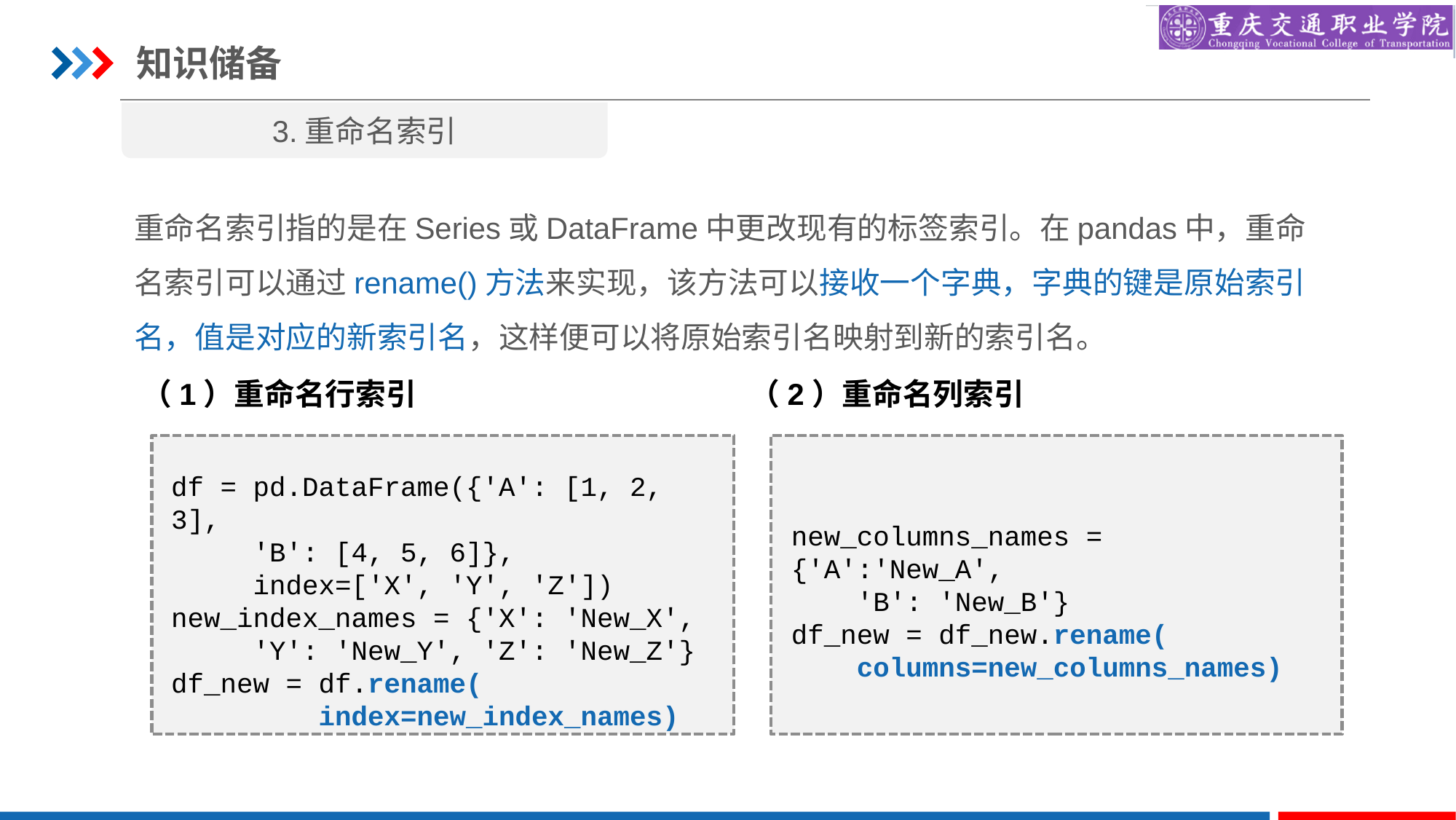

知识储备

3.重命名索引
重命名索引指的是在Series或DataFrame中更改现有的标签索引。在pandas中，重命名索引可以通过rename()方法来实现，该方法可以接收一个字典，字典的键是原始索引名，值是对应的新索引名，这样便可以将原始索引名映射到新的索引名。
（1）重命名行索引
（2）重命名列索引

df = pd.DataFrame({'A': [1, 2, 3],
     'B': [4, 5, 6]},
     index=['X', 'Y', 'Z'])
new_index_names = {'X': 'New_X',
     'Y': 'New_Y', 'Z': 'New_Z'}
df_new = df.rename(
         index=new_index_names)
new_columns_names = {'A':'New_A',
    'B': 'New_B'}
df_new = df_new.rename(
    columns=new_columns_names)